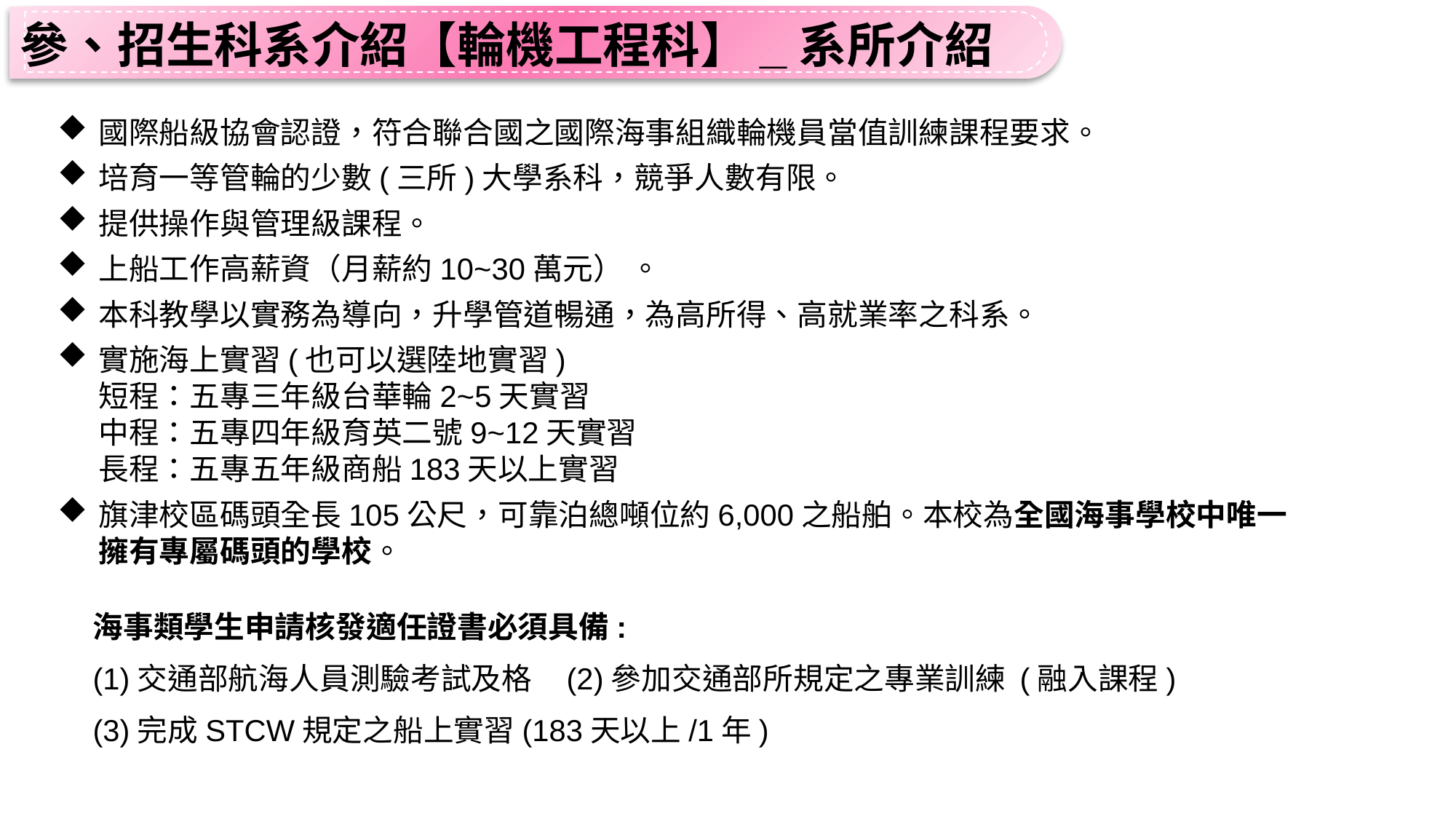

參、招生科系介紹【輪機工程科】_系所介紹

國際船級協會認證，符合聯合國之國際海事組織輪機員當值訓練課程要求。
培育一等管輪的少數(三所)大學系科，競爭人數有限。
提供操作與管理級課程。
上船工作高薪資（月薪約10~30萬元） 。
本科教學以實務為導向，升學管道暢通，為高所得、高就業率之科系。
實施海上實習(也可以選陸地實習)
短程：五專三年級台華輪2~5天實習
中程：五專四年級育英二號9~12天實習
長程：五專五年級商船183天以上實習
旗津校區碼頭全長105公尺，可靠泊總噸位約6,000之船舶。本校為全國海事學校中唯一擁有專屬碼頭的學校。
海事類學生申請核發適任證書必須具備:
(1)交通部航海人員測驗考試及格    (2)參加交通部所規定之專業訓練 (融入課程)
(3)完成STCW規定之船上實習(183天以上/1年)